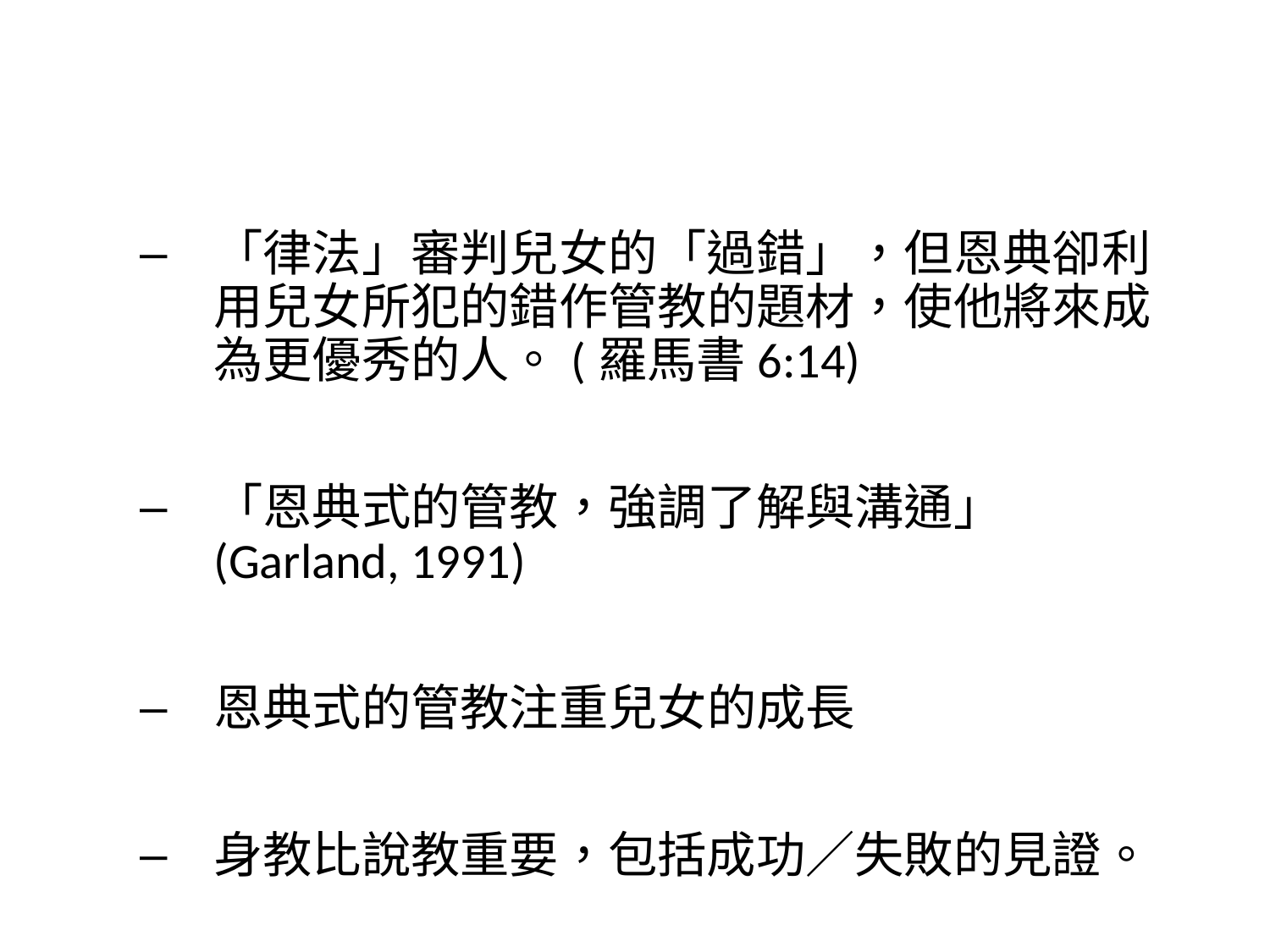

#
「律法」審判兒女的「過錯」，但恩典卻利用兒女所犯的錯作管教的題材，使他將來成為更優秀的人。(羅馬書6:14)

「恩典式的管教，強調了解與溝通」(Garland, 1991)

恩典式的管教注重兒女的成長

身教比說教重要，包括成功／失敗的見證。